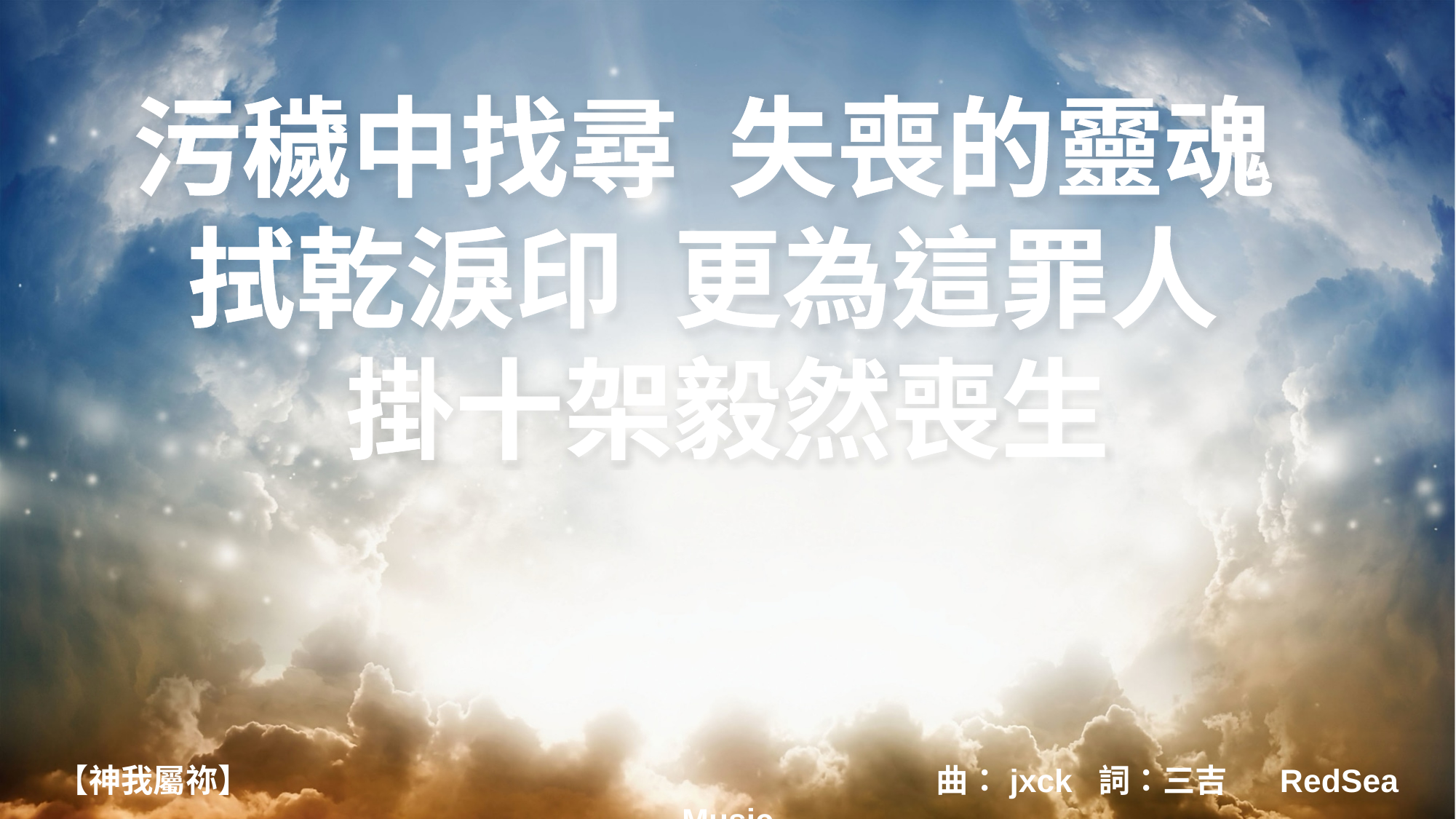

污穢中找尋  失喪的靈魂
拭乾淚印  更為這罪人
掛十架毅然喪生
【神我屬祢】                                                                             曲：jxck  詞：三吉     RedSea Music